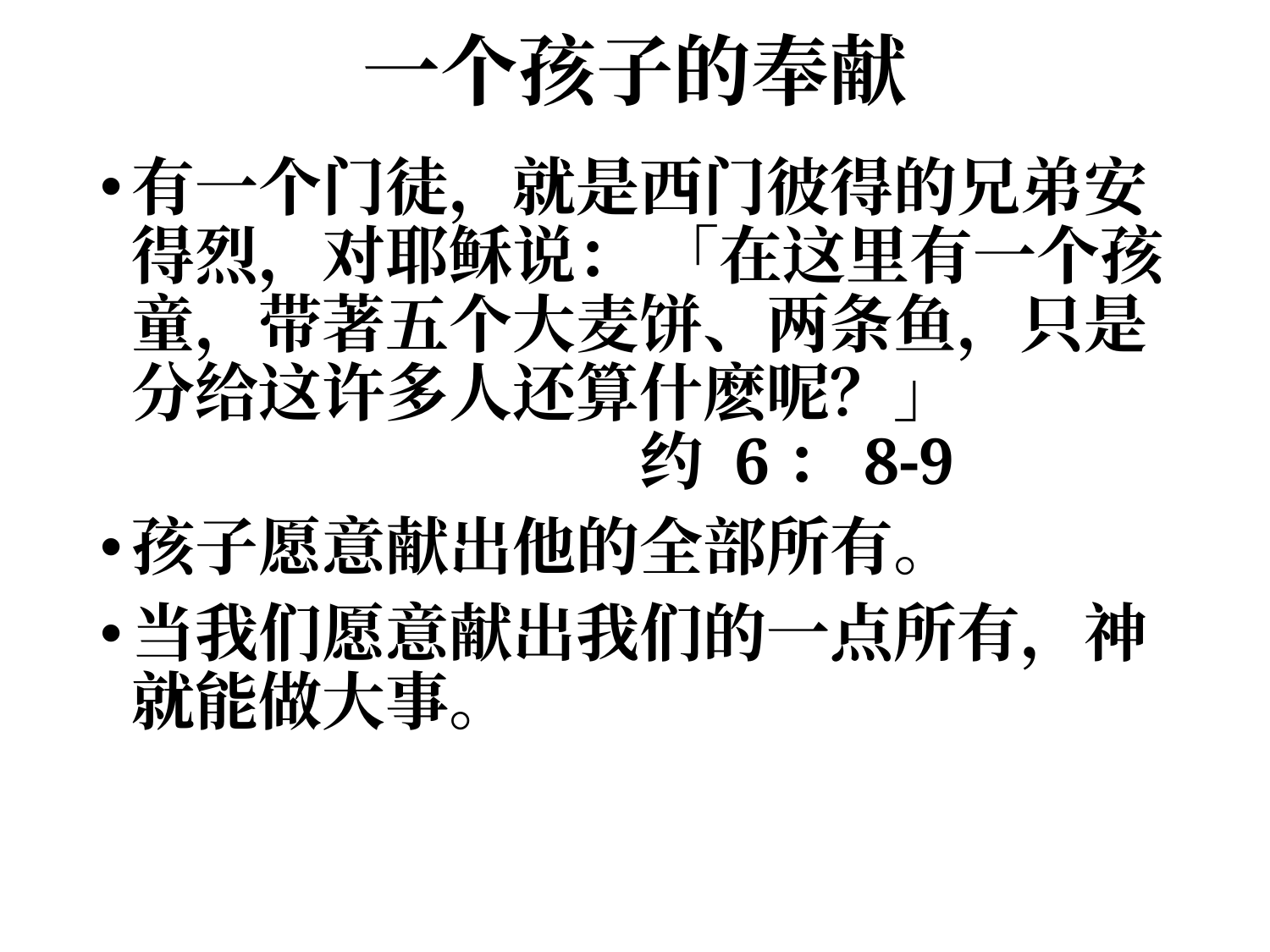

# 一个孩子的奉献
有一个门徒，就是西门彼得的兄弟安得烈，对耶稣说： 「在这里有一个孩童，带著五个大麦饼、两条鱼，只是分给这许多人还算什麽呢？」						约 6：8-9
孩子愿意献出他的全部所有。
当我们愿意献出我们的一点所有，神就能做大事。